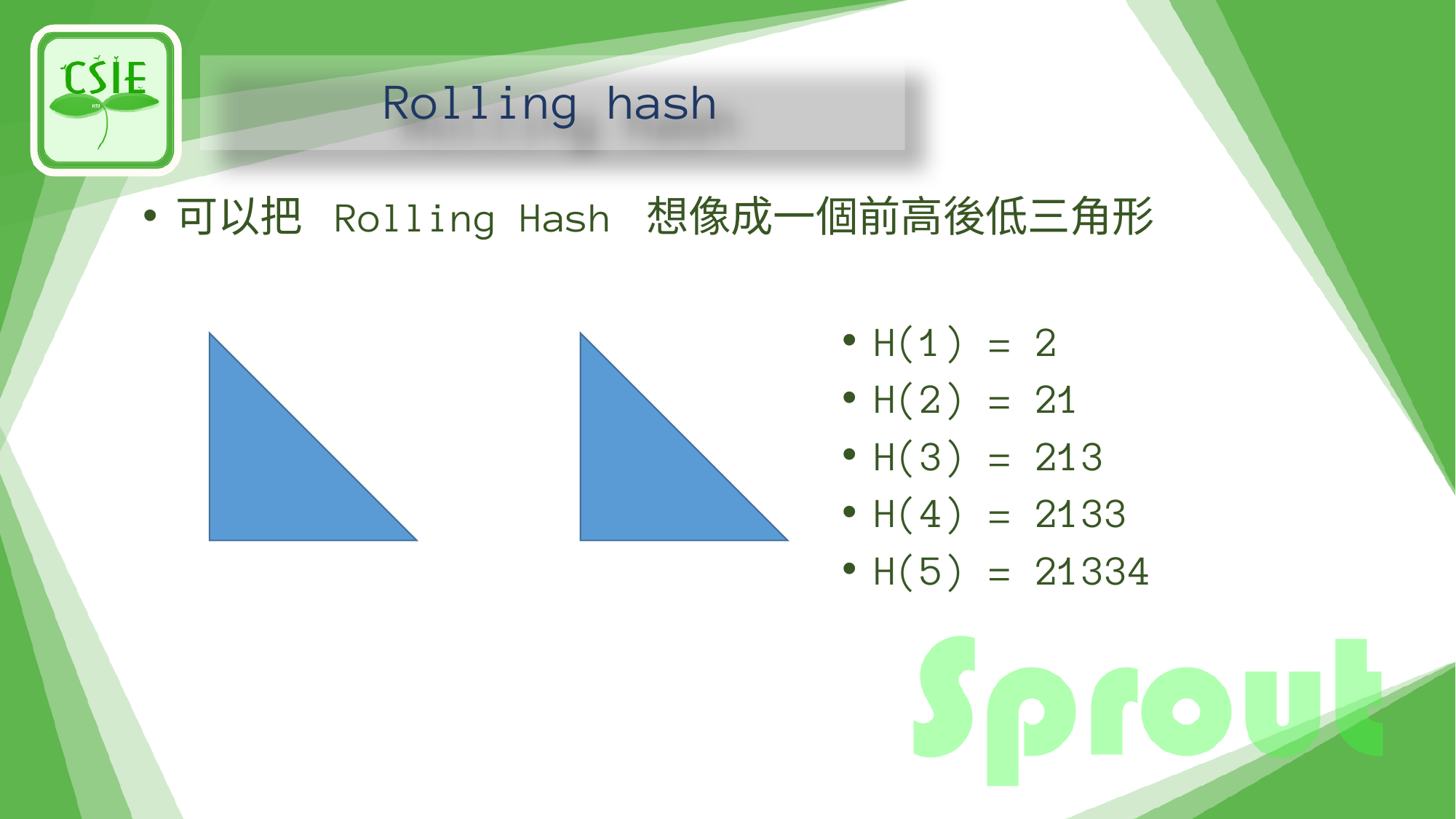

# Rolling hash
可以把 Rolling Hash 想像成一個前高後低三角形
H(1) = 2
H(2) = 21
H(3) = 213
H(4) = 2133
H(5) = 21334